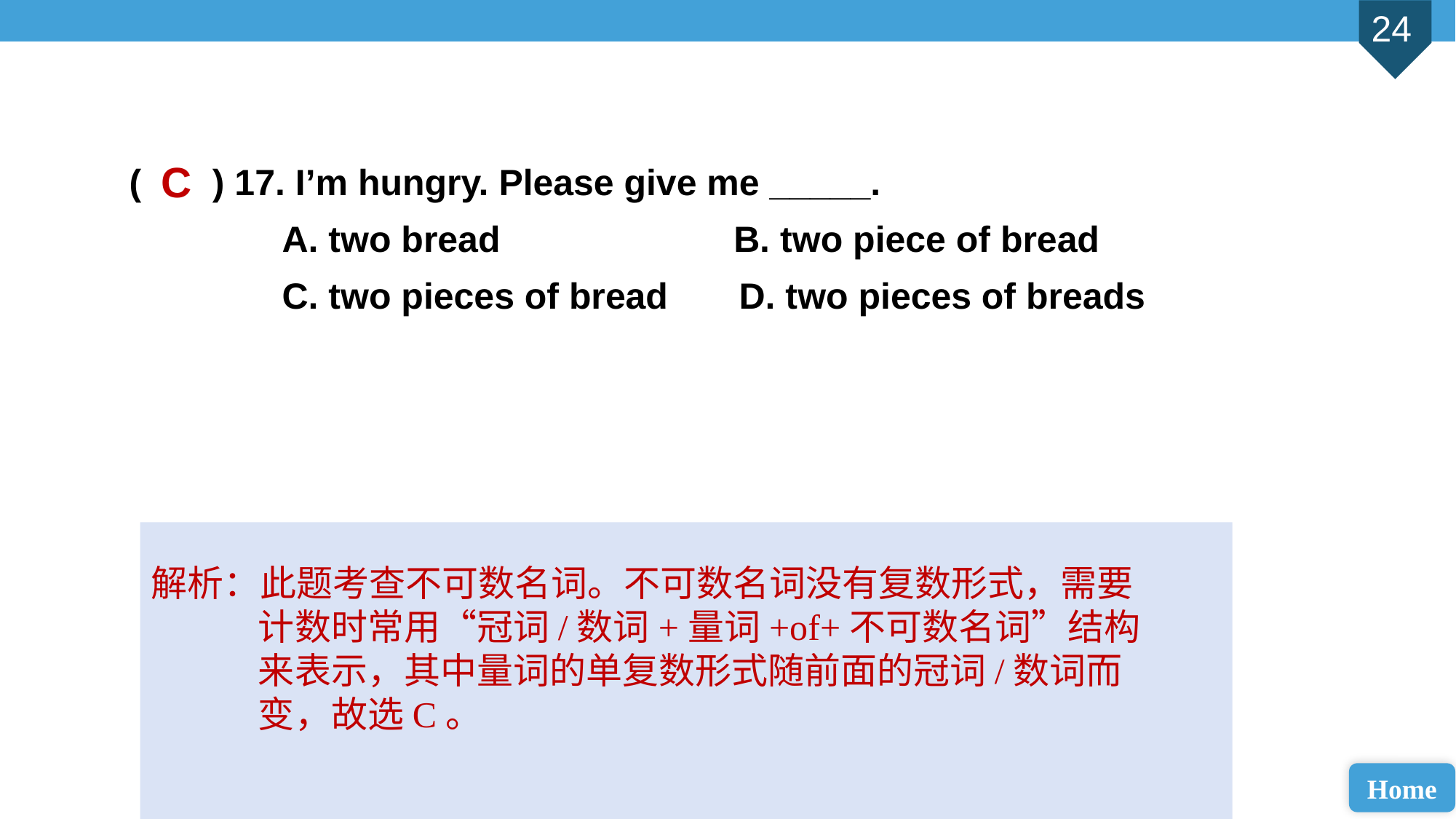

(       ) 17. I’m hungry. Please give me _____.
               A. two bread                       B. two piece of bread
               C. two pieces of bread       D. two pieces of breads
C

解析：此题考查不可数名词。不可数名词没有复数形式，需要计数时常用“冠词/数词+量词+of+不可数名词”结构来表示，其中量词的单复数形式随前面的冠词/数词而变，故选C。